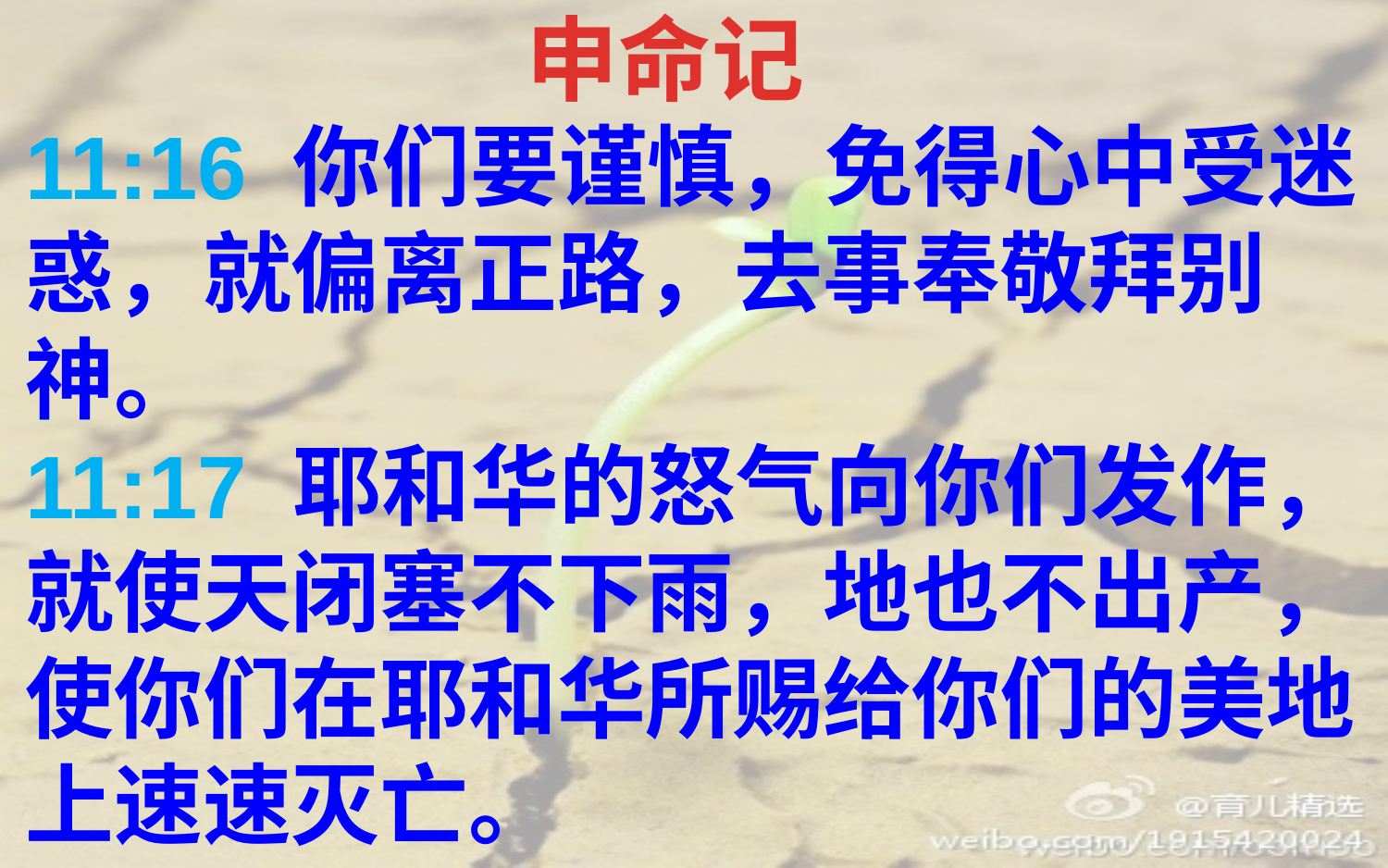

申命记
11:16 你们要谨慎，免得心中受迷惑，就偏离正路，去事奉敬拜别　神。
11:17 耶和华的怒气向你们发作，就使天闭塞不下雨，地也不出产，使你们在耶和华所赐给你们的美地上速速灭亡。